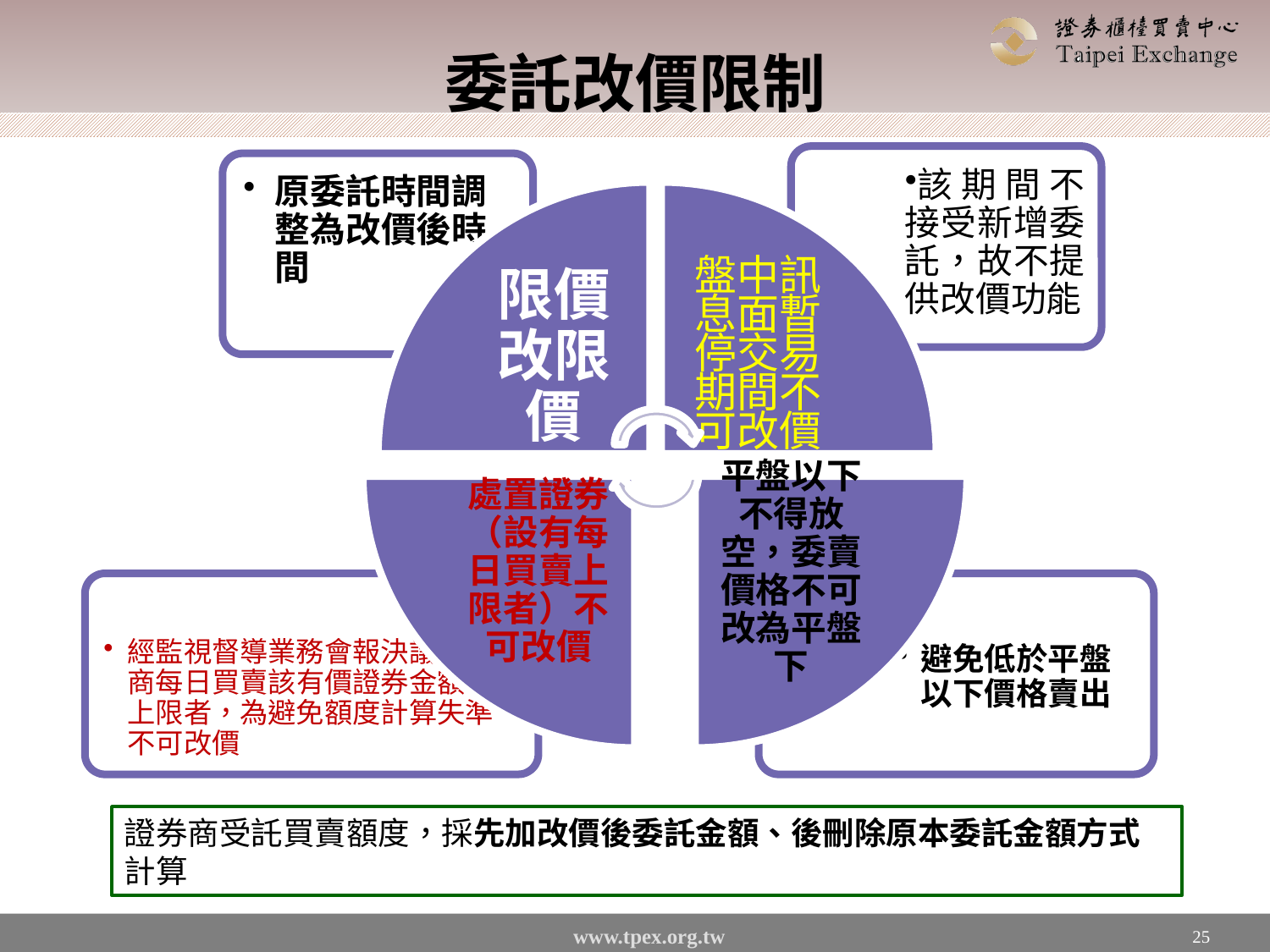

# 委託改價限制
避免低於平盤以下價格賣出
經監視督導業務會報決議對證券商每日買賣該有價證券金額設定上限者，為避免額度計算失準，不可改價
該期間不接受新增委託，故不提供改價功能
原委託時間調整為改價後時間
限價改限價
盤中訊息面暫停交易期間不可改價
平盤以下不得放空，委賣價格不可改為平盤下
處置證券（設有每日買賣上限者）不可改價
證券商受託買賣額度，採先加改價後委託金額、後刪除原本委託金額方式計算
25